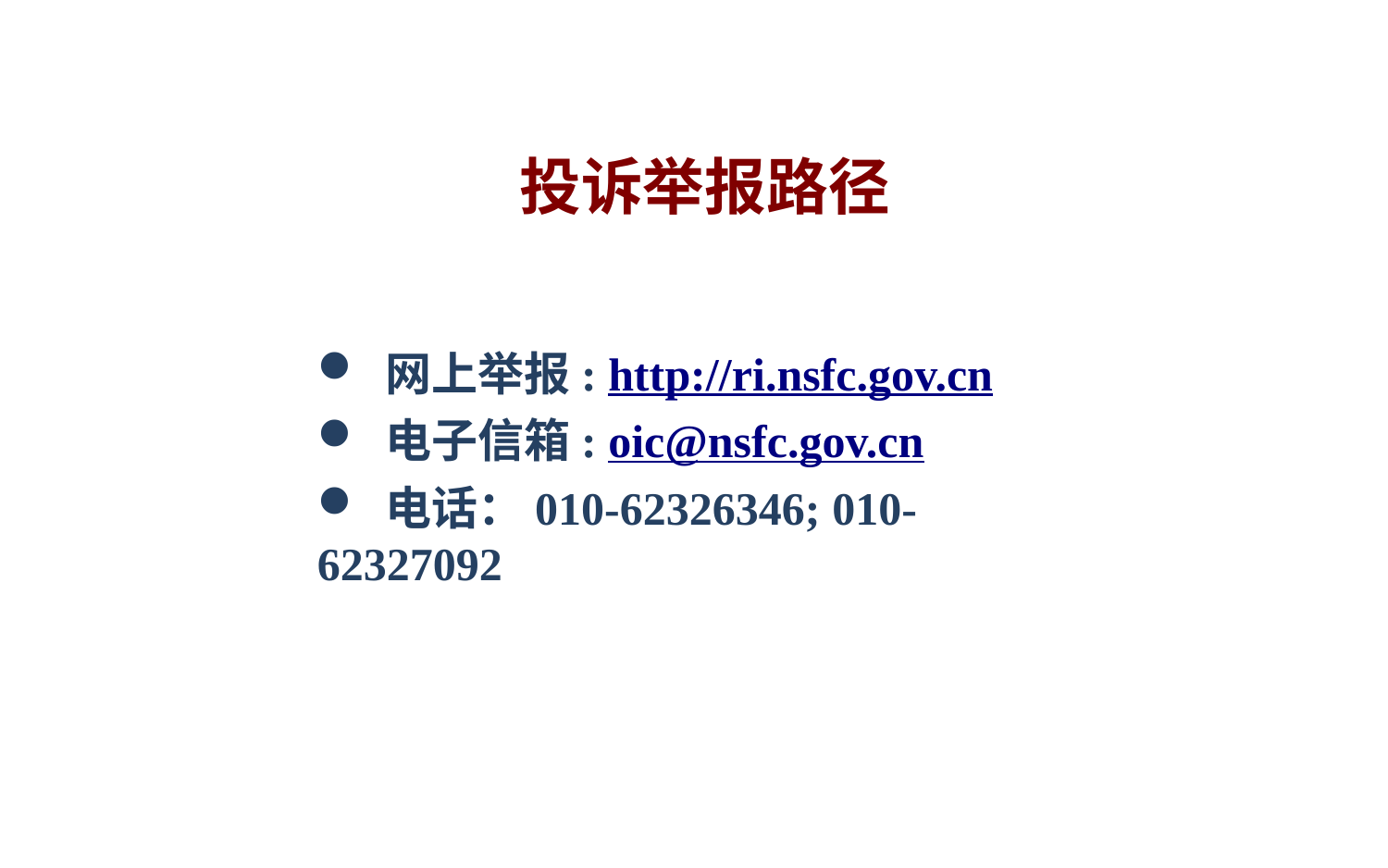

投诉举报路径

 网上举报: http://ri.nsfc.gov.cn
 电子信箱: oic@nsfc.gov.cn
 电话：010-62326346; 010-62327092